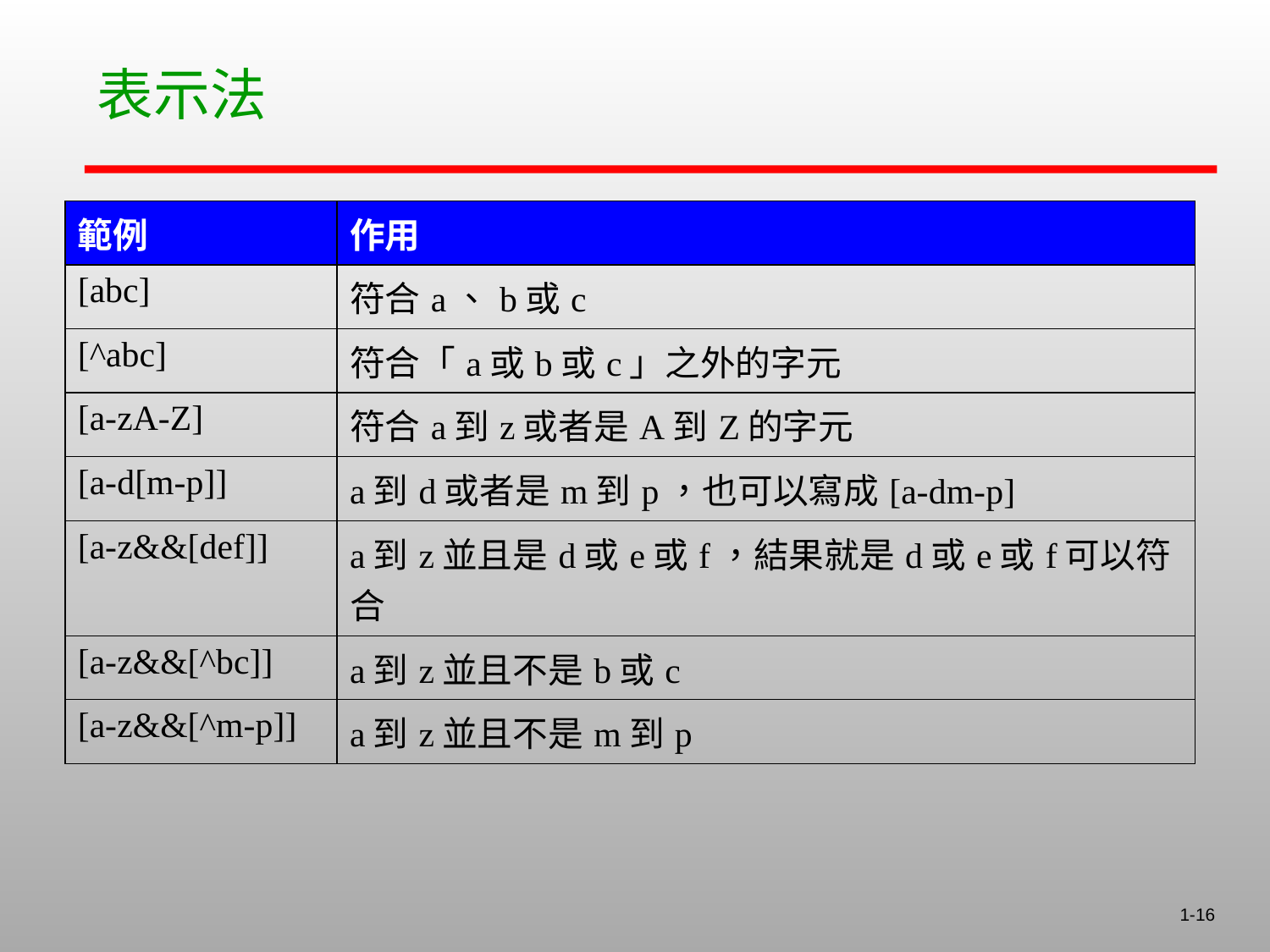

表示法
| 範例 | 作用 |
| --- | --- |
| [abc] | 符合a、b或c |
| [^abc] | 符合「a或b或c」之外的字元 |
| [a-zA-Z] | 符合a到z或者是A到Z的字元 |
| [a-d[m-p]] | a到d或者是m到p，也可以寫成[a-dm-p] |
| [a-z&&[def]] | a到z並且是d或e或f，結果就是d或e或f可以符合 |
| [a-z&&[^bc]] | a到z並且不是b或c |
| [a-z&&[^m-p]] | a到z並且不是m到p |
1-16